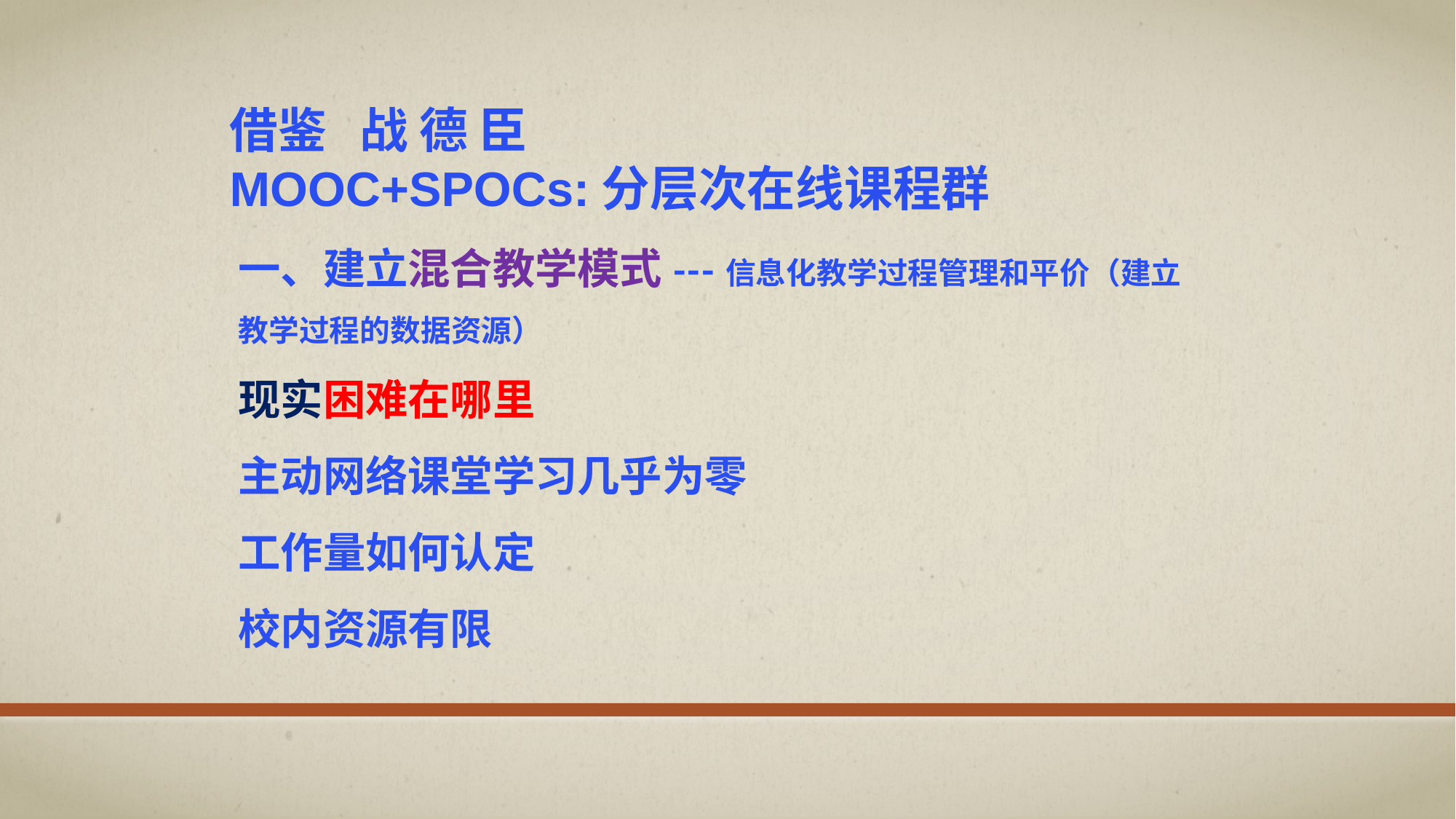

借鉴   战 德 臣
MOOC+SPOCs:分层次在线课程群
# 一、建立混合教学模式---信息化教学过程管理和平价（建立教学过程的数据资源） 现实困难在哪里 主动网络课堂学习几乎为零 工作量如何认定 校内资源有限